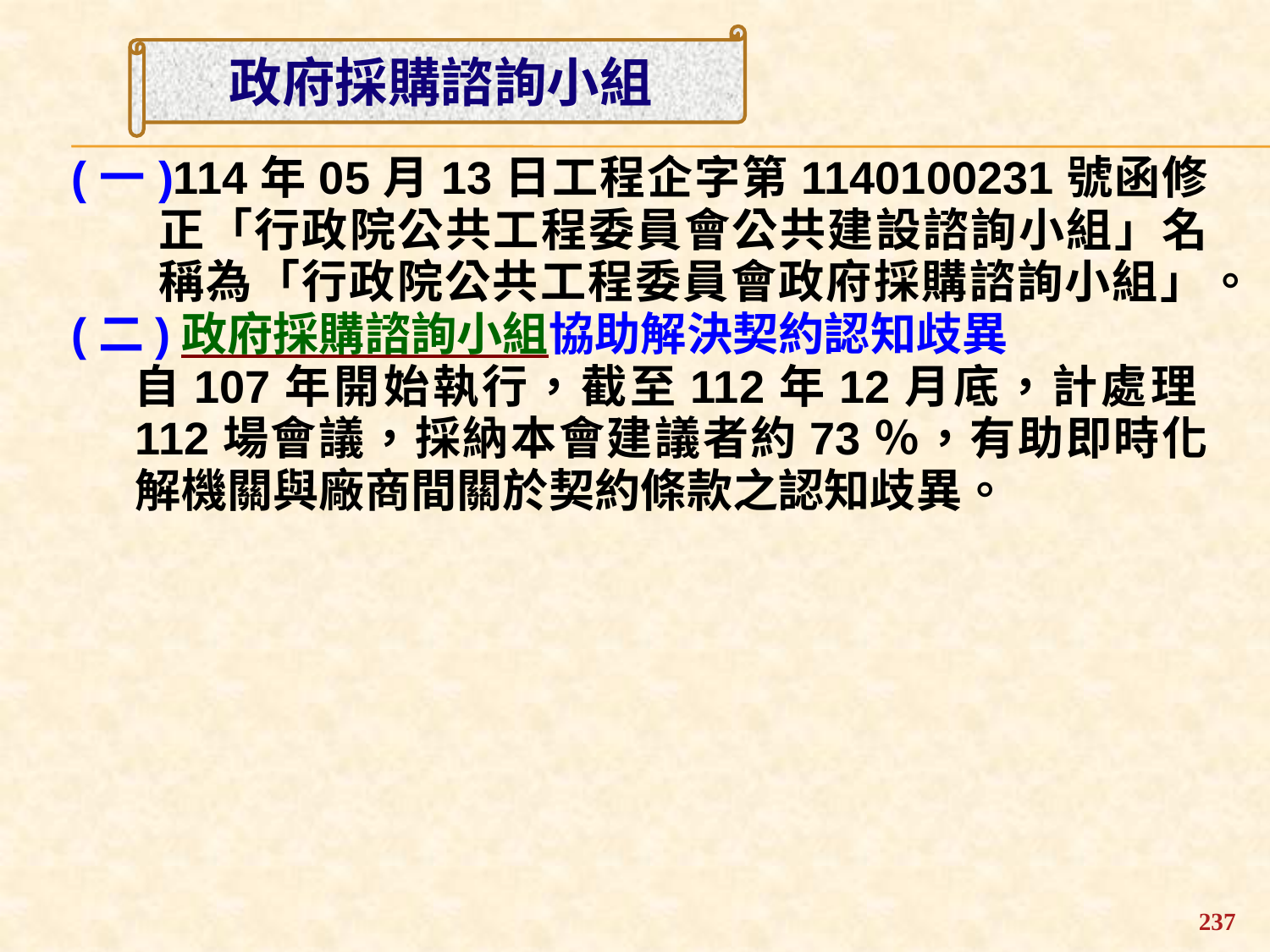

政府採購諮詢小組
(一)114年05月13日工程企字第1140100231號函修正「行政院公共工程委員會公共建設諮詢小組」名稱為「行政院公共工程委員會政府採購諮詢小組」。
(二)政府採購諮詢小組協助解決契約認知歧異
自107年開始執行，截至112年12月底，計處理112場會議，採納本會建議者約73％，有助即時化解機關與廠商間關於契約條款之認知歧異。
237